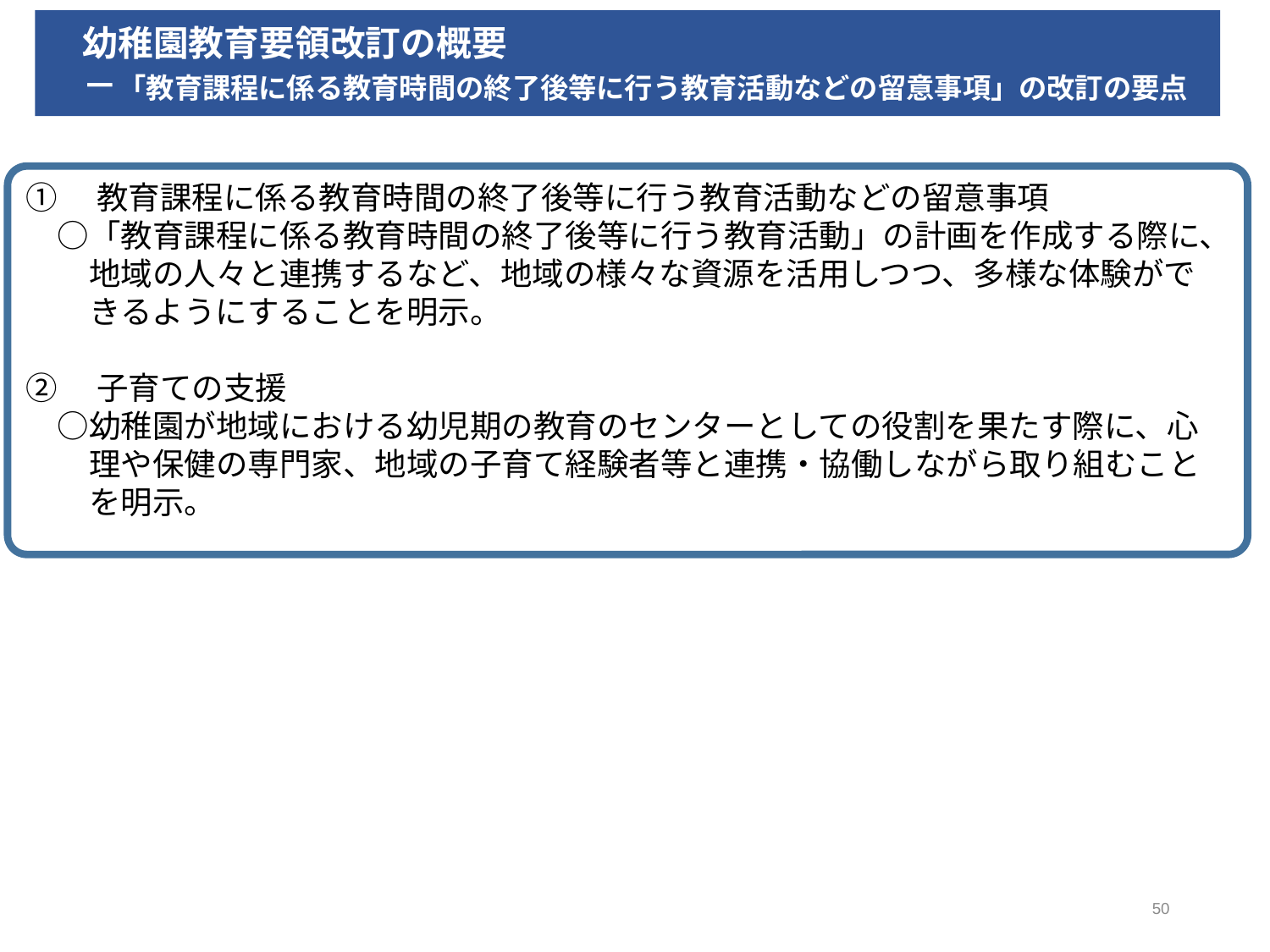

幼稚園教育要領改訂の概要
　－「教育課程に係る教育時間の終了後等に行う教育活動などの留意事項」の改訂の要点
①　教育課程に係る教育時間の終了後等に行う教育活動などの留意事項
　○「教育課程に係る教育時間の終了後等に行う教育活動」の計画を作成する際に、
　　地域の人々と連携するなど、地域の様々な資源を活用しつつ、多様な体験がで
　　きるようにすることを明示。

②　子育ての支援
　○幼稚園が地域における幼児期の教育のセンターとしての役割を果たす際に、心
　　理や保健の専門家、地域の子育て経験者等と連携・協働しながら取り組むこと
　　を明示。
50